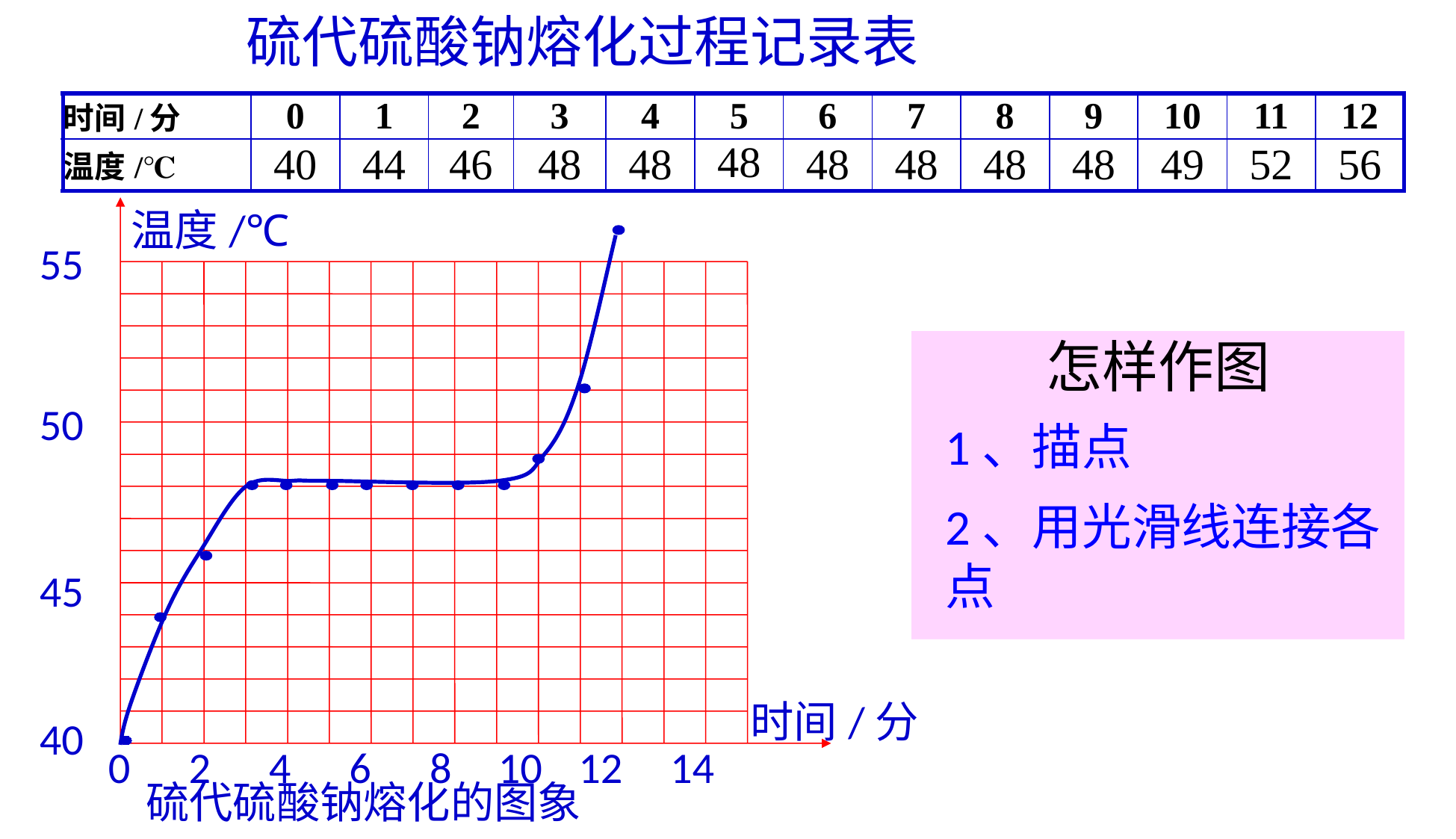

硫代硫酸钠熔化过程记录表
| 时间/分 | 0 | 1 | 2 | 3 | 4 | 5 | 6 | 7 | 8 | 9 | 10 | 11 | 12 |
| --- | --- | --- | --- | --- | --- | --- | --- | --- | --- | --- | --- | --- | --- |
| 温度/℃ | 40 | 44 | 46 | 48 | 48 | 48 | 48 | 48 | 48 | 48 | 49 | 52 | 56 |

温度/℃
55
50
45
时间/分
40
0
2
4
6
8
10
12
14
硫代硫酸钠熔化的图象

怎样作图
1、描点
2、用光滑线连接各点